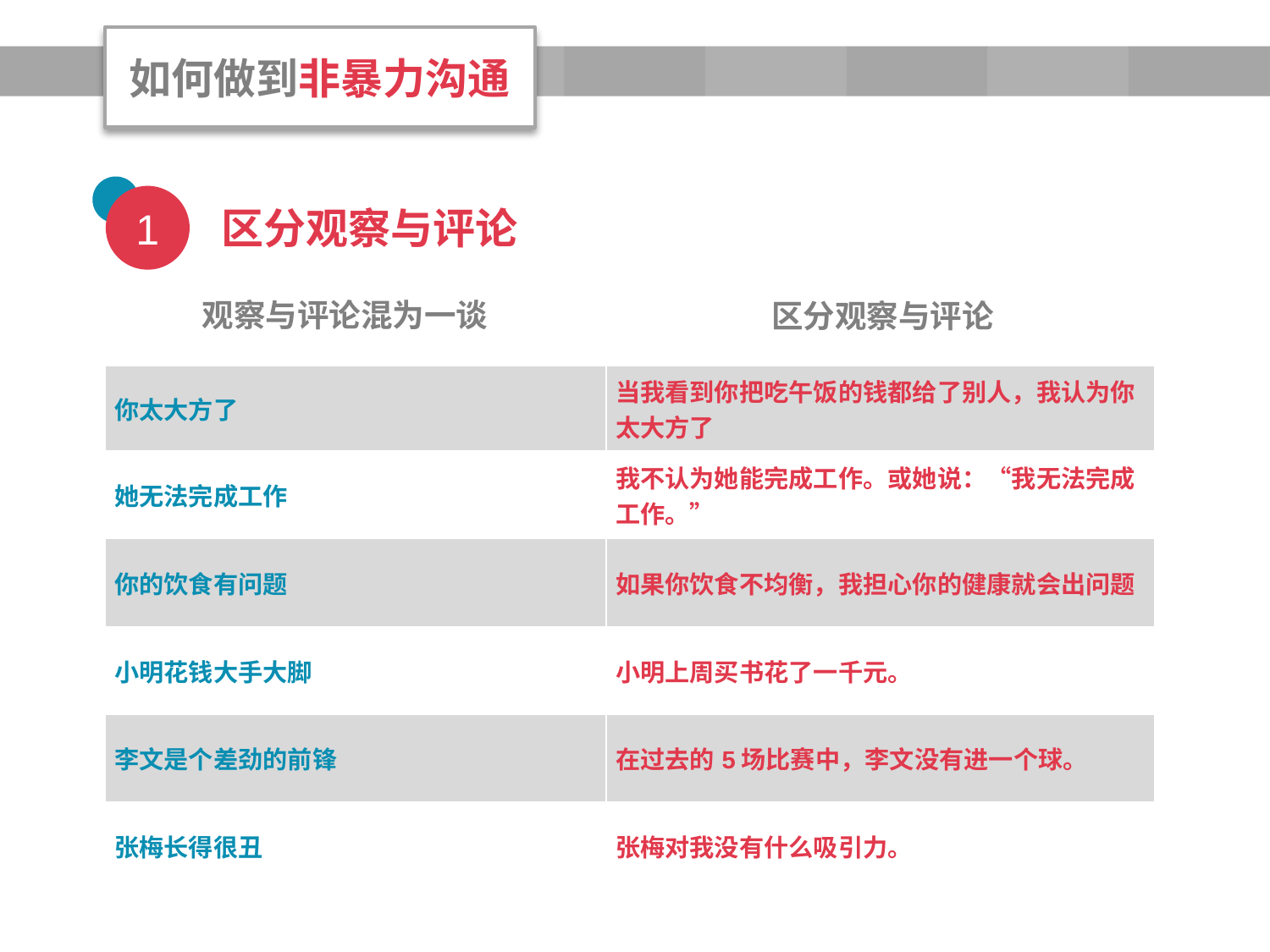

如何做到非暴力沟通

1
区分观察与评论
观察与评论混为一谈
区分观察与评论
| 你太大方了 | 当我看到你把吃午饭的钱都给了别人，我认为你太大方了 |
| --- | --- |
| 她无法完成工作 | 我不认为她能完成工作。或她说：“我无法完成工作。” |
| 你的饮食有问题 | 如果你饮食不均衡，我担心你的健康就会出问题 |
| 小明花钱大手大脚 | 小明上周买书花了一千元。 |
| 李文是个差劲的前锋 | 在过去的5场比赛中，李文没有进一个球。 |
| 张梅长得很丑 | 张梅对我没有什么吸引力。 |